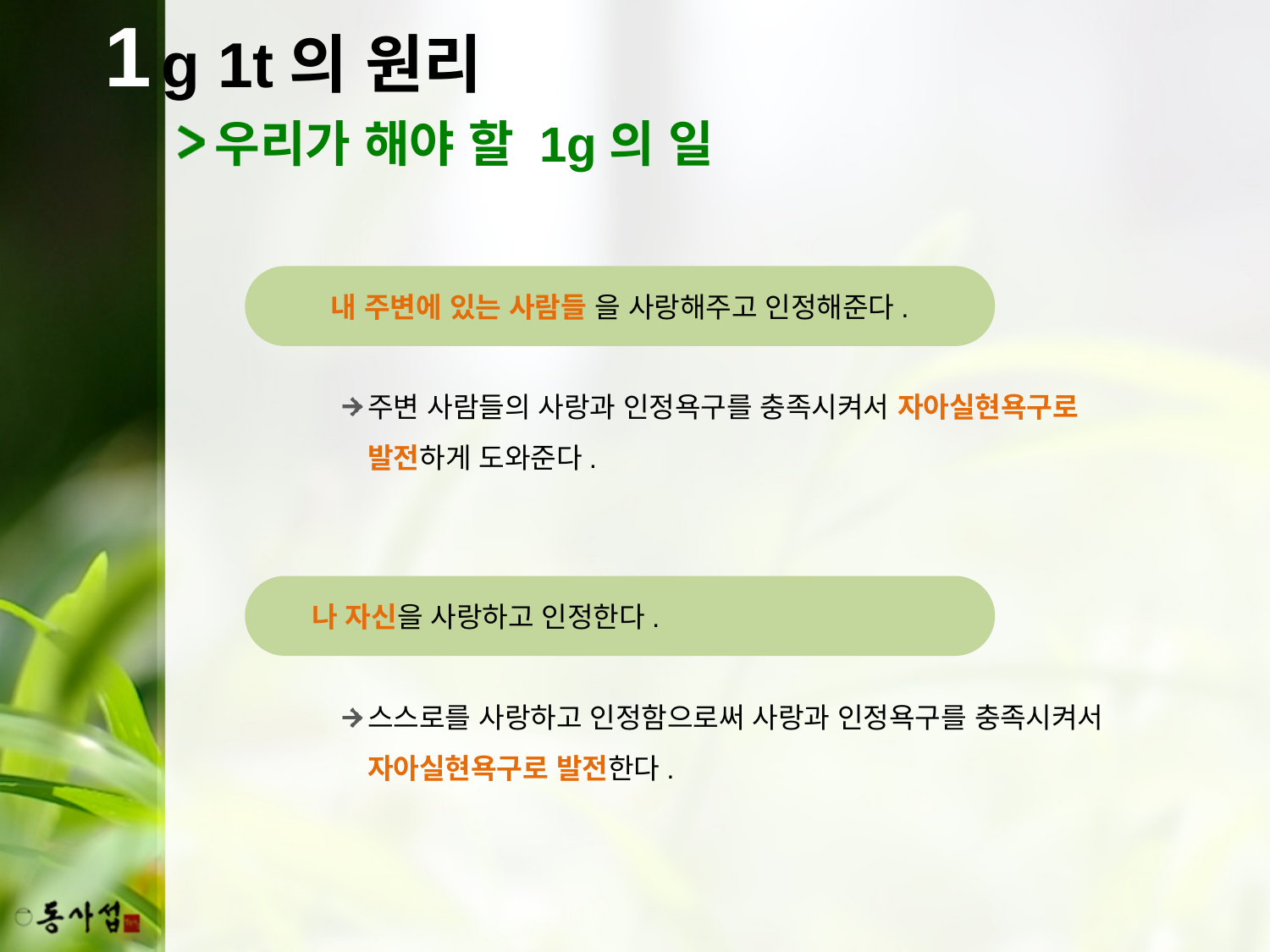

1
g 1t의 원리
우리가 해야 할 1g의 일
내 주변에 있는 사람들 을 사랑해주고 인정해준다.
주변 사람들의 사랑과 인정욕구를 충족시켜서 자아실현욕구로 발전하게 도와준다.
나 자신을 사랑하고 인정한다.
스스로를 사랑하고 인정함으로써 사랑과 인정욕구를 충족시켜서 자아실현욕구로 발전한다.